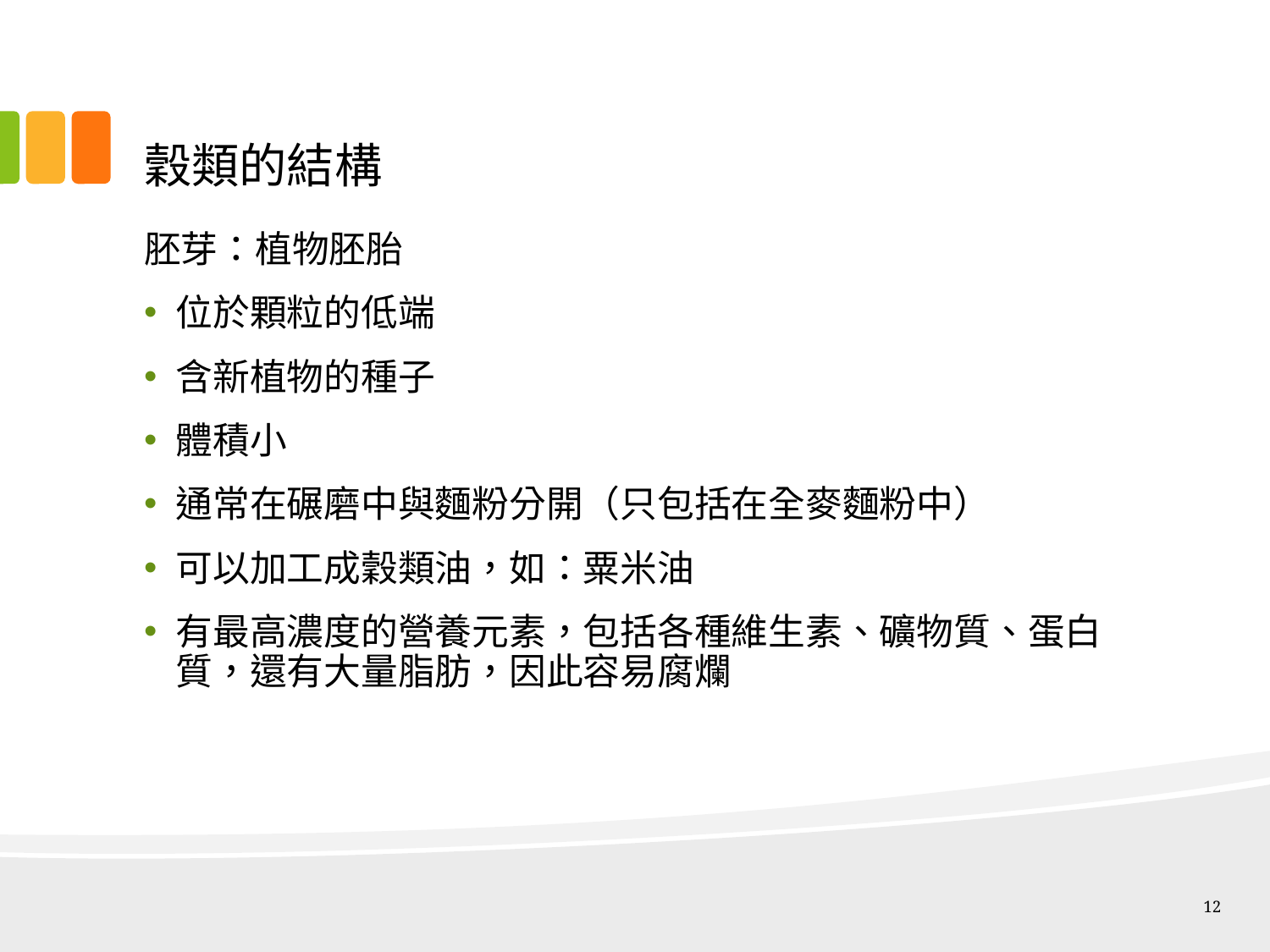

# 穀類的結構
胚芽：植物胚胎
位於顆粒的低端
含新植物的種子
體積小
通常在碾磨中與麵粉分開（只包括在全麥麵粉中）
可以加工成穀類油，如：粟米油
有最高濃度的營養元素，包括各種維生素、礦物質、蛋白質，還有大量脂肪，因此容易腐爛
12